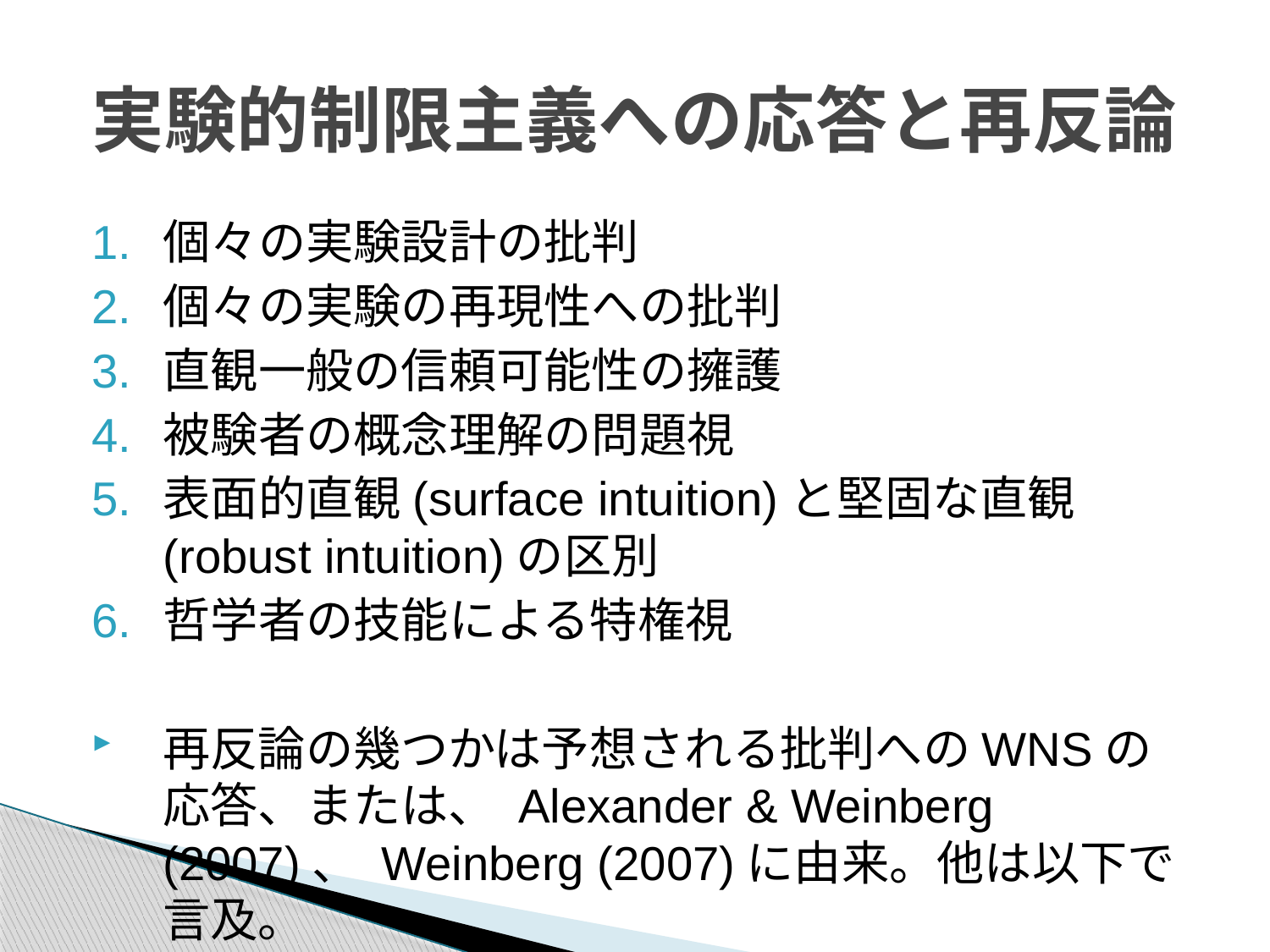

# 実験的制限主義への応答と再反論
個々の実験設計の批判
個々の実験の再現性への批判
直観一般の信頼可能性の擁護
被験者の概念理解の問題視
表面的直観(surface intuition)と堅固な直観(robust intuition)の区別
哲学者の技能による特権視

再反論の幾つかは予想される批判へのWNSの応答、または、 Alexander & Weinberg (2007)、 Weinberg (2007)に由来。他は以下で言及。